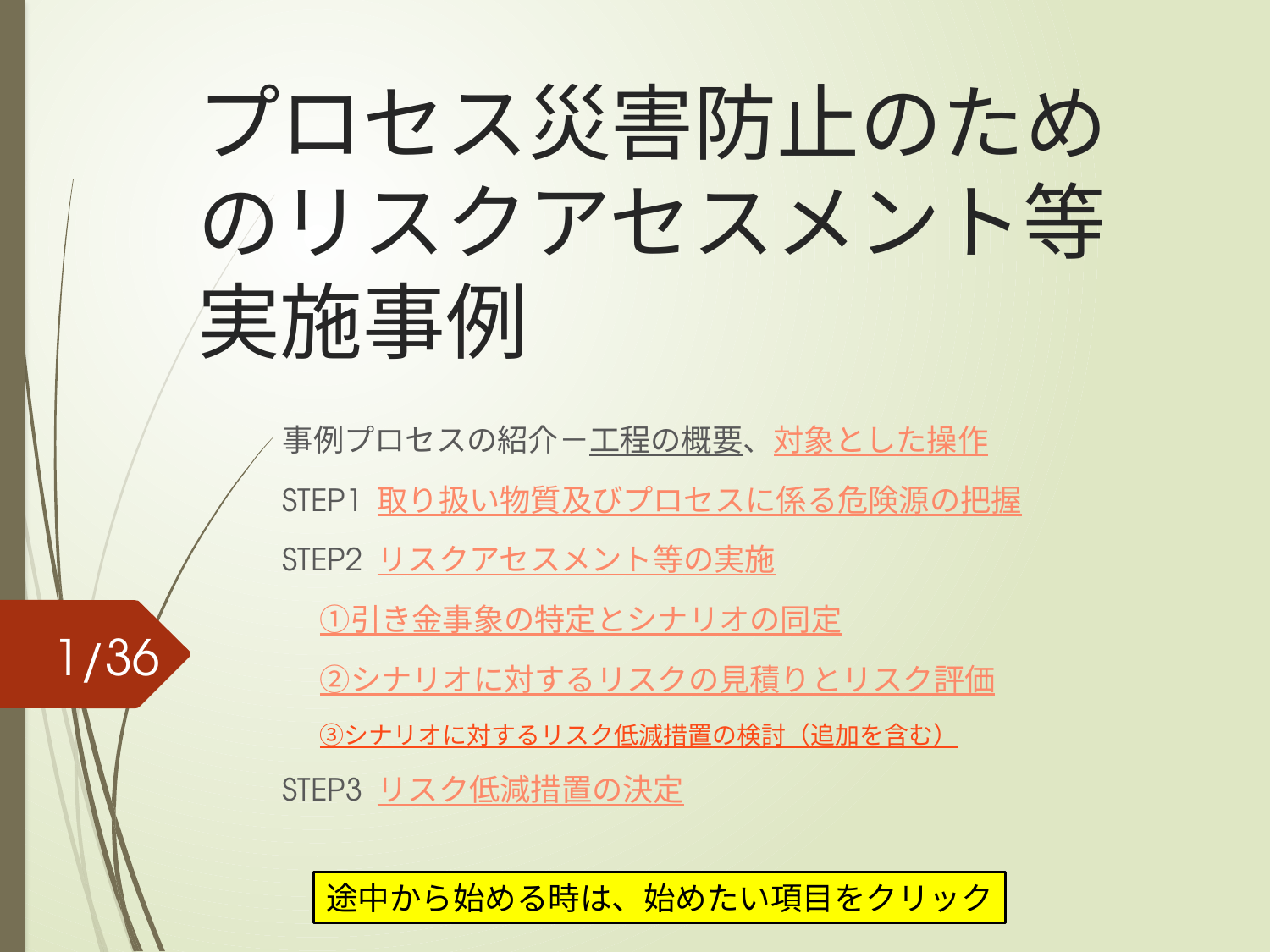

# プロセス災害防止のためのリスクアセスメント等実施事例
事例プロセスの紹介－工程の概要、対象とした操作
STEP1 取り扱い物質及びプロセスに係る危険源の把握
STEP2 リスクアセスメント等の実施
①引き金事象の特定とシナリオの同定
②シナリオに対するリスクの見積りとリスク評価
③シナリオに対するリスク低減措置の検討（追加を含む）
STEP3 リスク低減措置の決定
途中から始める時は、始めたい項目をクリック